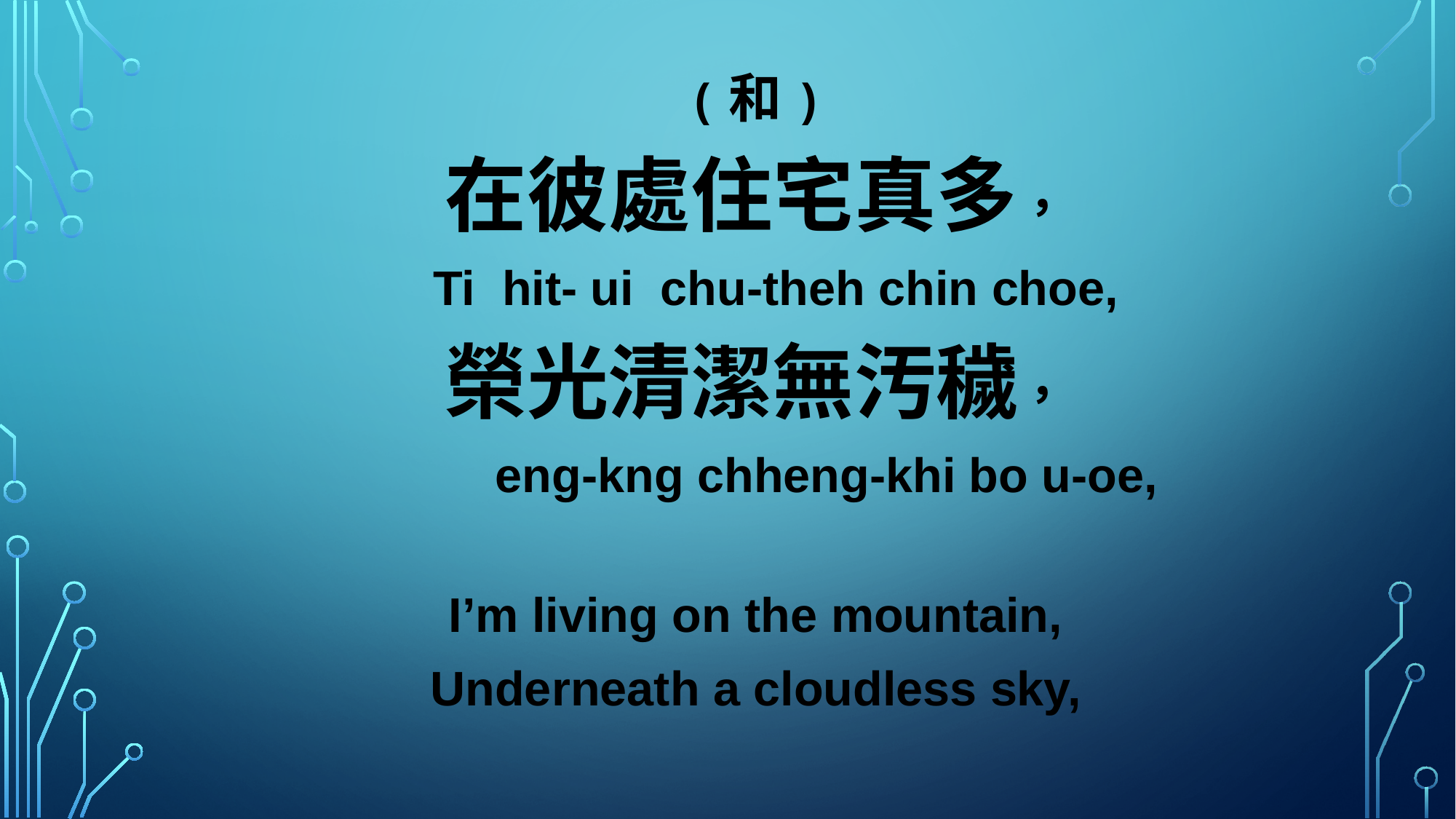

(和)
在彼處住宅真多，
   Ti  hit- ui  chu-theh chin choe,
榮光清潔無汚穢，
                   eng-kng chheng-khi bo u-oe,

I’m living on the mountain,
Underneath a cloudless sky,